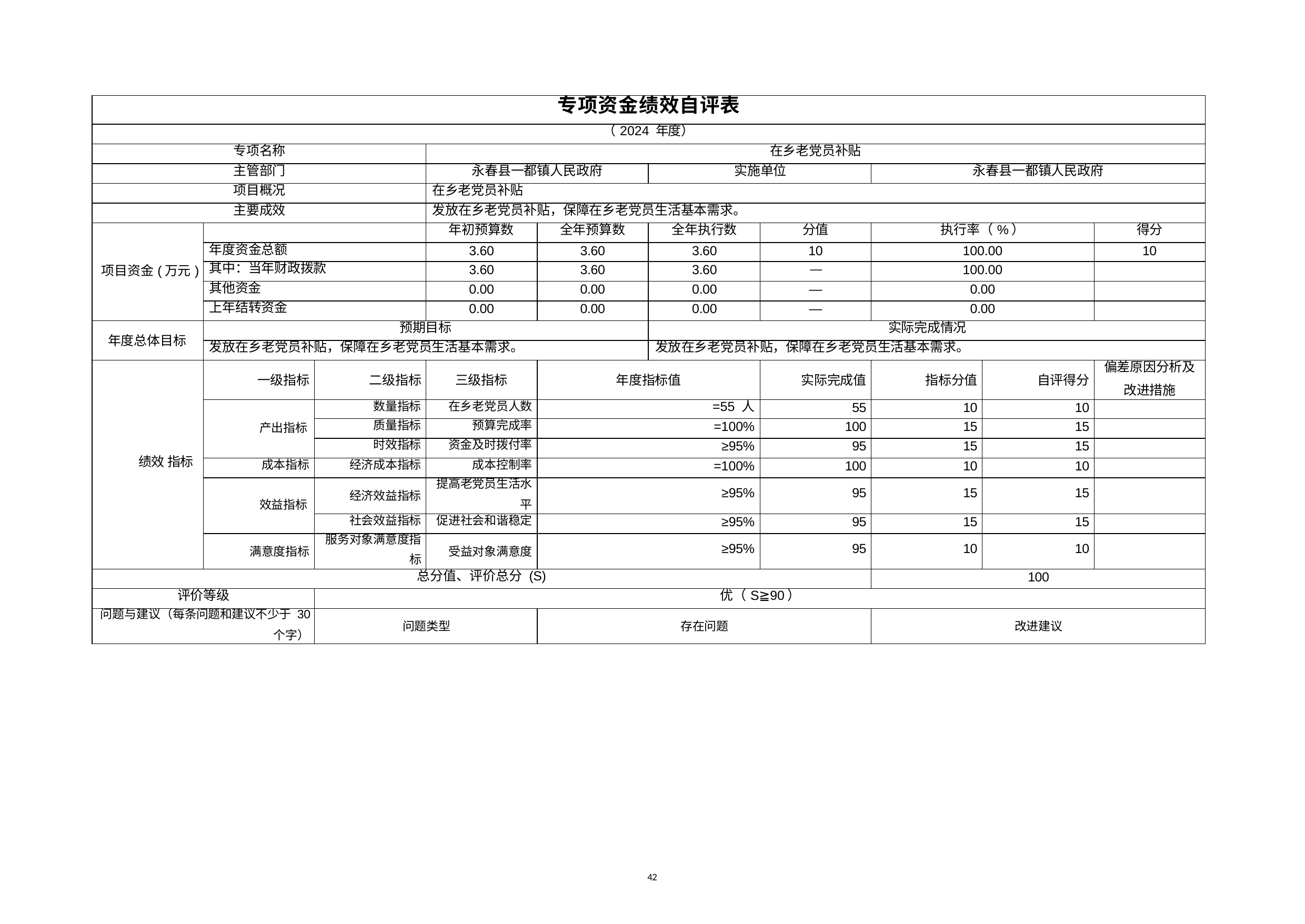

| 专项资金绩效自评表 |  |  |  |  |  |  |  |  |  |
| --- | --- | --- | --- | --- | --- | --- | --- | --- | --- |
| （2024 年度） |  |  |  |  |  |  |  |  |  |
| 专项名称 |  |  | 在乡老党员补贴 |  |  |  |  |  |  |
| 主管部门 |  |  | 永春县一都镇人民政府 |  | 实施单位 |  | 永春县一都镇人民政府 |  |  |
| 项目概况 |  |  | 在乡老党员补贴 |  |  |  |  |  |  |
| 主要成效 |  |  | 发放在乡老党员补贴，保障在乡老党员生活基本需求。 |  |  |  |  |  |  |
| 项目资金(万元) |  |  | 年初预算数 | 全年预算数 | 全年执行数 | 分值 | 执行率（%） |  | 得分 |
|  | 年度资金总额 |  | 3.60 | 3.60 | 3.60 | 10 | 100.00 |  | 10 |
|  | 其中：当年财政拨款 |  | 3.60 | 3.60 | 3.60 | — | 100.00 |  |  |
|  | 其他资金 |  | 0.00 | 0.00 | 0.00 | — | 0.00 |  |  |
|  | 上年结转资金 |  | 0.00 | 0.00 | 0.00 | — | 0.00 |  |  |
| 年度总体目标 | 预期目标 |  |  |  | 实际完成情况 |  |  |  |  |
|  | 发放在乡老党员补贴，保障在乡老党员生活基本需求。 |  |  |  | 发放在乡老党员补贴，保障在乡老党员生活基本需求。 |  |  |  |  |
| 绩效 指标 | 一级指标 | 二级指标 | 三级指标 | 年度指标值 |  | 实际完成值 | 指标分值 | 自评得分 | 偏差原因分析及 改进措施 |
|  | 产出指标 | 数量指标 | 在乡老党员人数 | =55 人 |  | 55 | 10 | 10 |  |
|  |  | 质量指标 | 预算完成率 | =100% |  | 100 | 15 | 15 |  |
|  |  | 时效指标 | 资金及时拨付率 | ≥95% |  | 95 | 15 | 15 |  |
|  | 成本指标 | 经济成本指标 | 成本控制率 | =100% |  | 100 | 10 | 10 |  |
|  | 效益指标 | 经济效益指标 | 提高老党员生活水 平 | ≥95% |  | 95 | 15 | 15 |  |
|  |  | 社会效益指标 | 促进社会和谐稳定 | ≥95% |  | 95 | 15 | 15 |  |
|  | 满意度指标 | 服务对象满意度指 标 | 受益对象满意度 | ≥95% |  | 95 | 10 | 10 |  |
| 总分值、评价总分 (S) |  |  |  |  |  |  | 100 |  |  |
| 评价等级 |  | 优（S≧90） |  |  |  |  |  |  |  |
| 问题与建议（每条问题和建议不少于 30 个字） |  | 问题类型 |  | 存在问题 |  |  | 改进建议 |  |  |
42